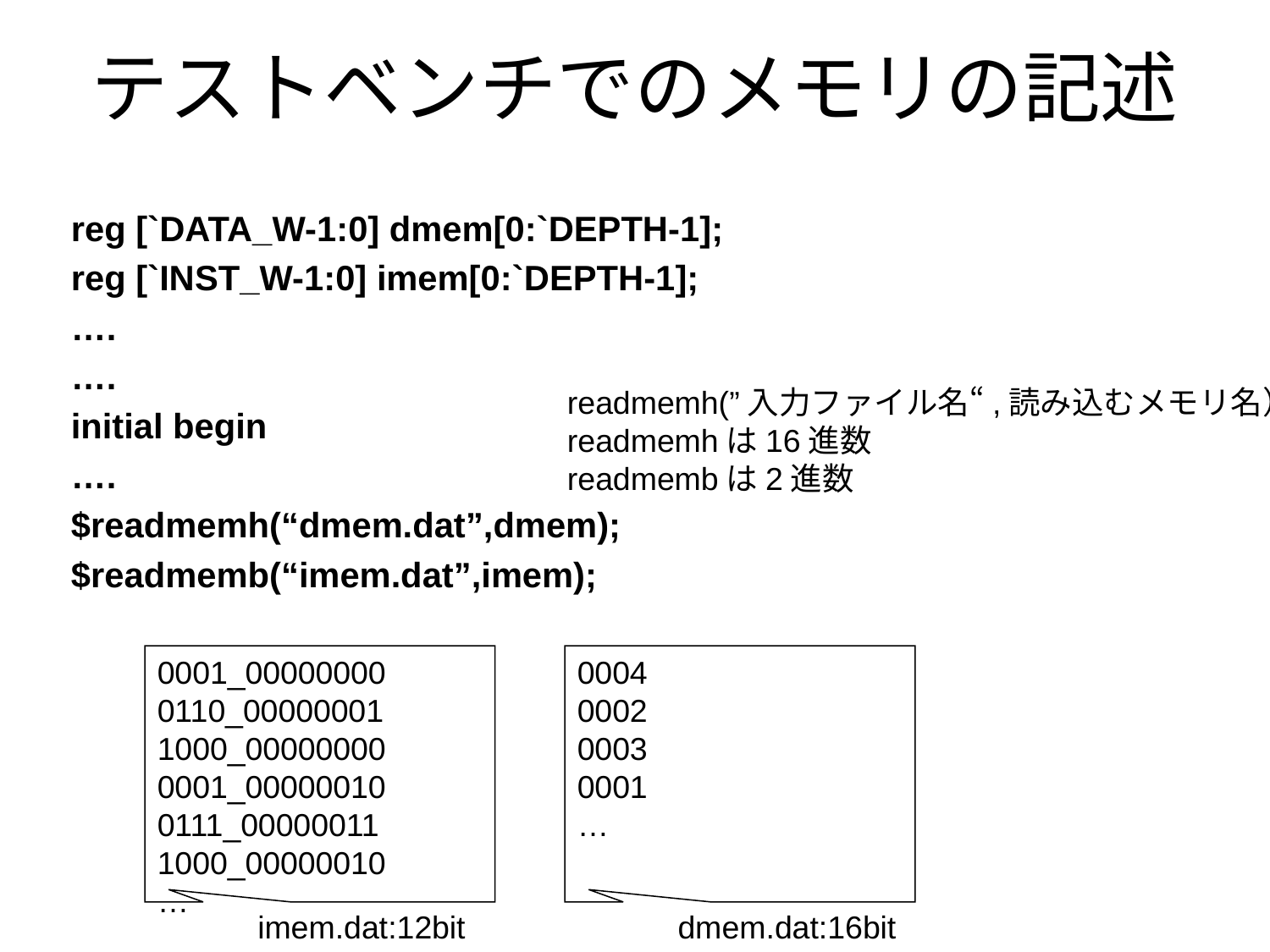

# テストベンチでのメモリの記述
reg [`DATA_W-1:0] dmem[0:`DEPTH-1];
reg [`INST_W-1:0] imem[0:`DEPTH-1];
….
….
initial begin
….
$readmemh(“dmem.dat”,dmem);
$readmemb(“imem.dat”,imem);
readmemh(”入力ファイル名“,読み込むメモリ名）
readmemhは16進数
readmembは2進数
0001_00000000
0110_00000001
1000_00000000
0001_00000010
0111_00000011
1000_00000010
…
0004
0002
0003
0001
…
imem.dat:12bit
dmem.dat:16bit